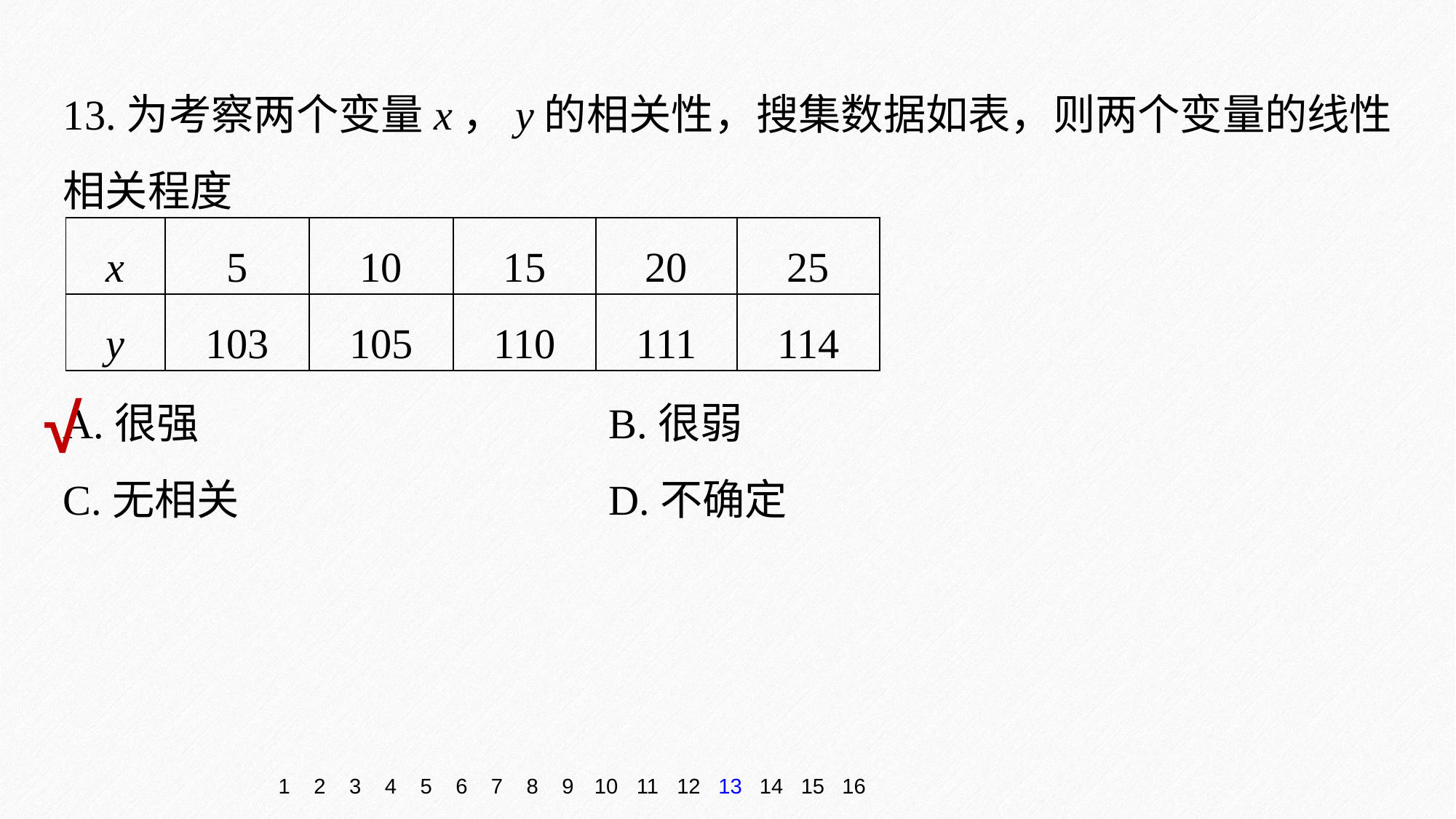

13.为考察两个变量x，y的相关性，搜集数据如表，则两个变量的线性相关程度
| x | 5 | 10 | 15 | 20 | 25 |
| --- | --- | --- | --- | --- | --- |
| y | 103 | 105 | 110 | 111 | 114 |
A.很强  				B.很弱
C.无相关  				D.不确定
√
1
2
3
4
5
6
7
8
9
10
11
12
13
14
15
16